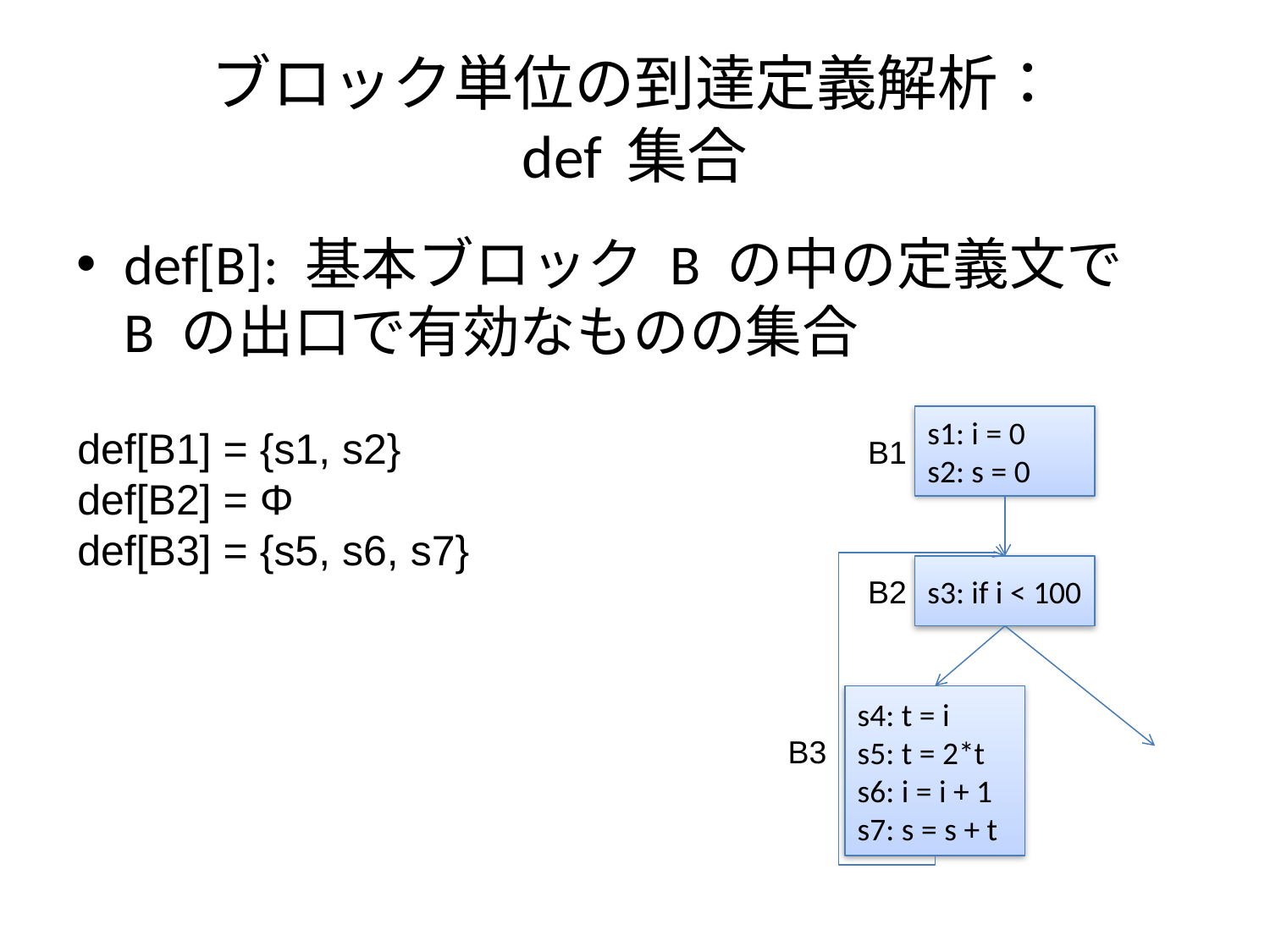

# ブロック単位の到達定義解析： def 集合
def[B]: 基本ブロック B の中の定義文で
B の出口で有効なものの集合
s1: i = 0
s2: s = 0
def[B1] = {s1, s2}
def[B2] = Φ
def[B3] = {s5, s6, s7}
B1
s3: if i < 100
B2
s4: t = i
s5: t = 2*t
s6: i = i + 1
s7: s = s + t
B3